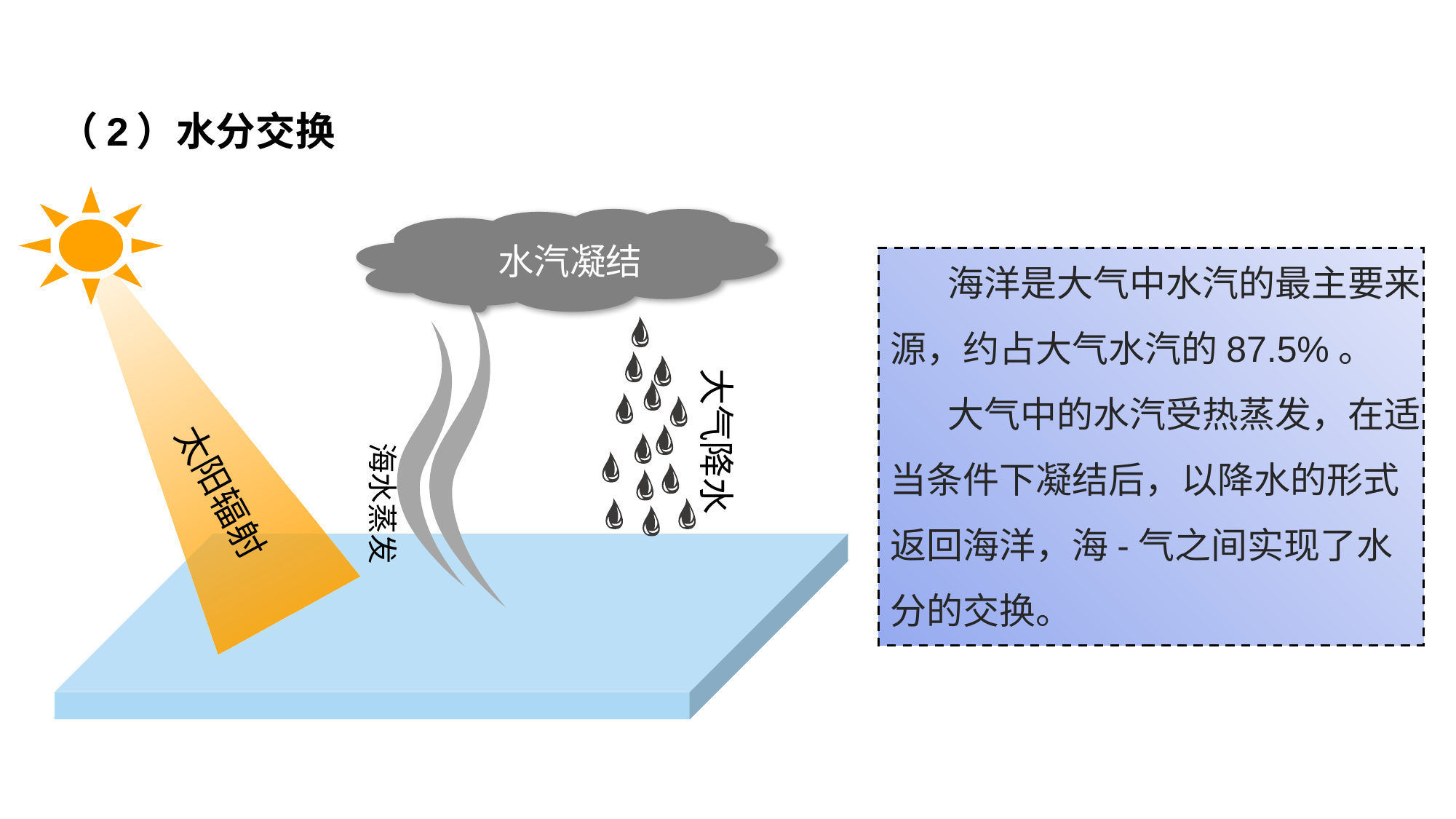

（2）水分交换

      海洋是大气中水汽的最主要来源，约占大气水汽的87.5%。
      大气中的水汽受热蒸发，在适当条件下凝结后，以降水的形式返回海洋，海-气之间实现了水分的交换。
水汽凝结

大气降水

太阳辐射

海水蒸发